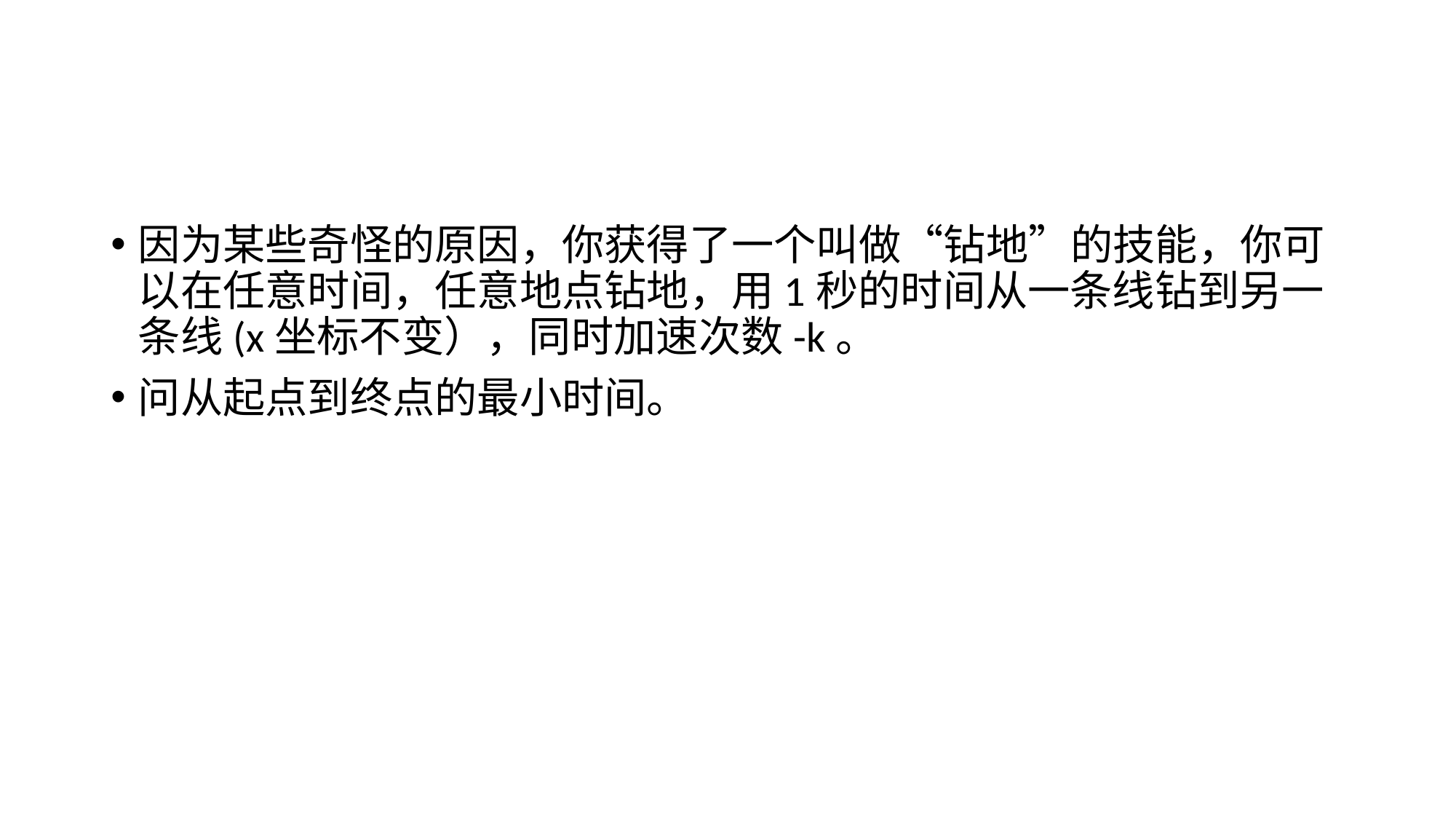

#
因为某些奇怪的原因，你获得了一个叫做“钻地”的技能，你可以在任意时间，任意地点钻地，用1秒的时间从一条线钻到另一条线(x坐标不变），同时加速次数-k。
问从起点到终点的最小时间。